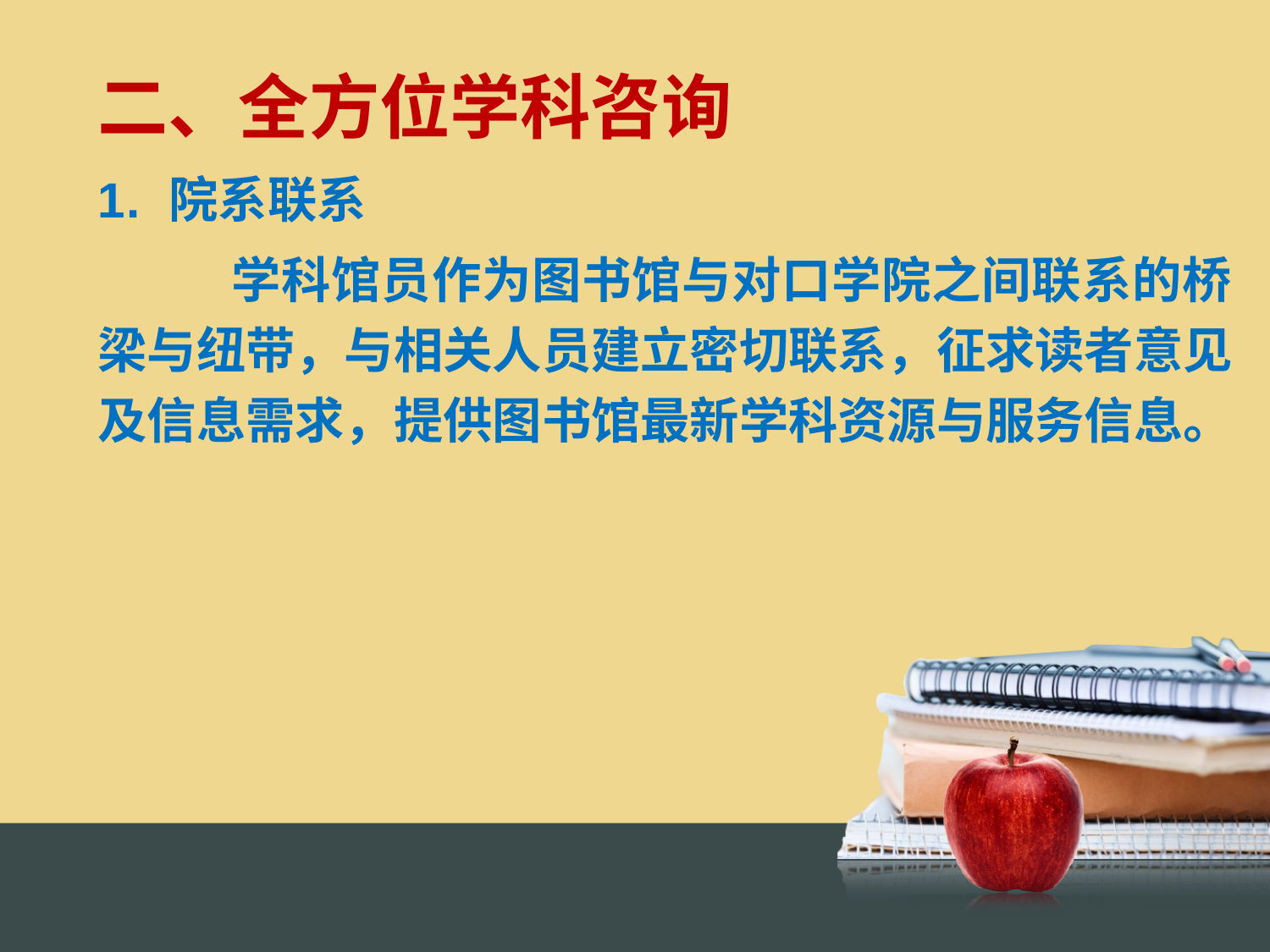

二、全方位学科咨询
院系联系
            学科馆员作为图书馆与对口学院之间联系的桥梁与纽带，与相关人员建立密切联系，征求读者意见及信息需求，提供图书馆最新学科资源与服务信息。